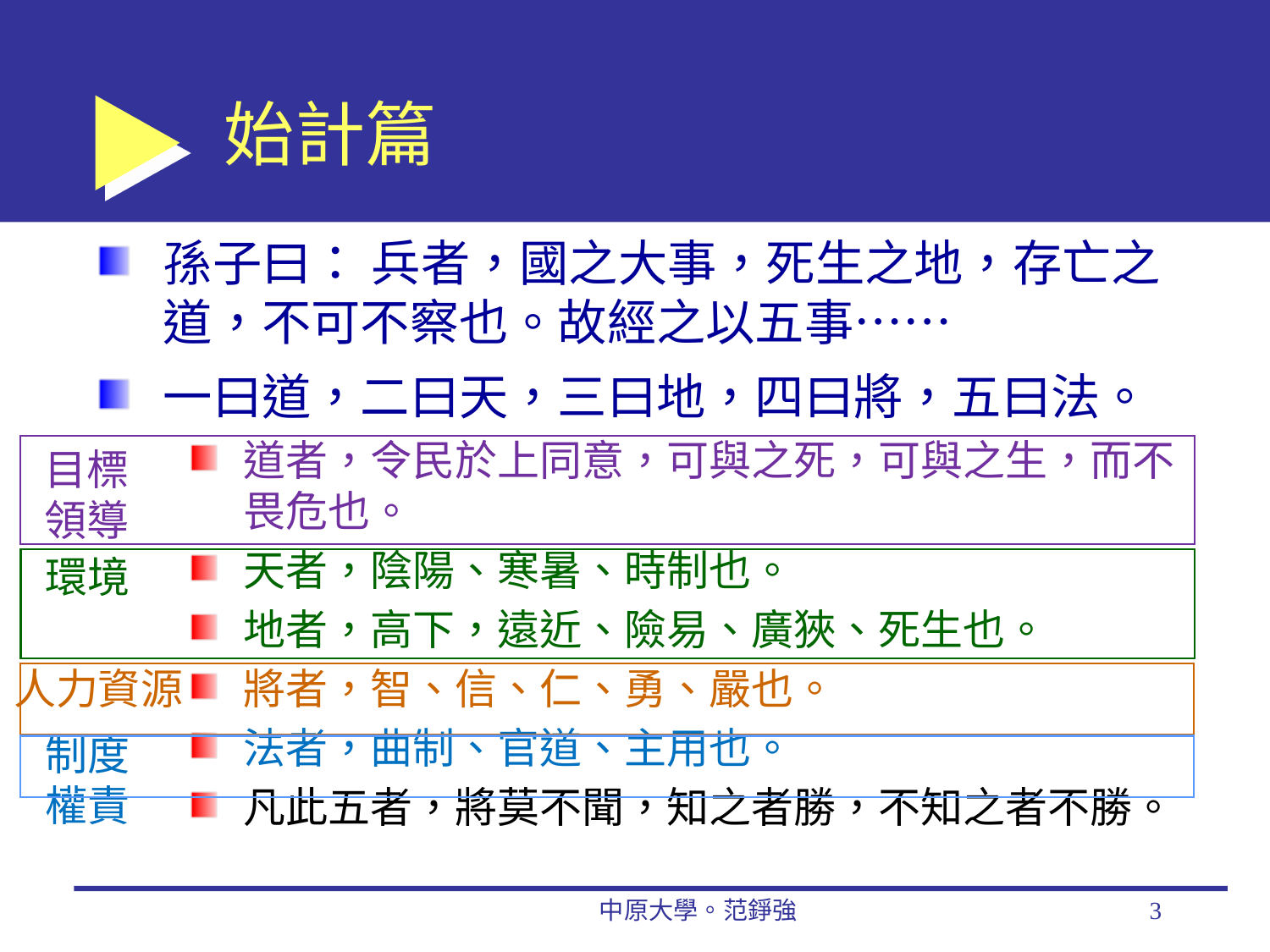

# 始計篇
孫子曰： 兵者，國之大事，死生之地，存亡之道，不可不察也。故經之以五事……
一曰道，二曰天，三曰地，四曰將，五曰法。
道者，令民於上同意，可與之死，可與之生，而不畏危也。
天者，陰陽、寒暑、時制也。
地者，高下，遠近、險易、廣狹、死生也。
將者，智、信、仁、勇、嚴也。
法者，曲制、官道、主用也。
凡此五者，將莫不聞，知之者勝，不知之者不勝。

目標
領導
環境

人力資源

制度
權責

中原大學。范錚強
3